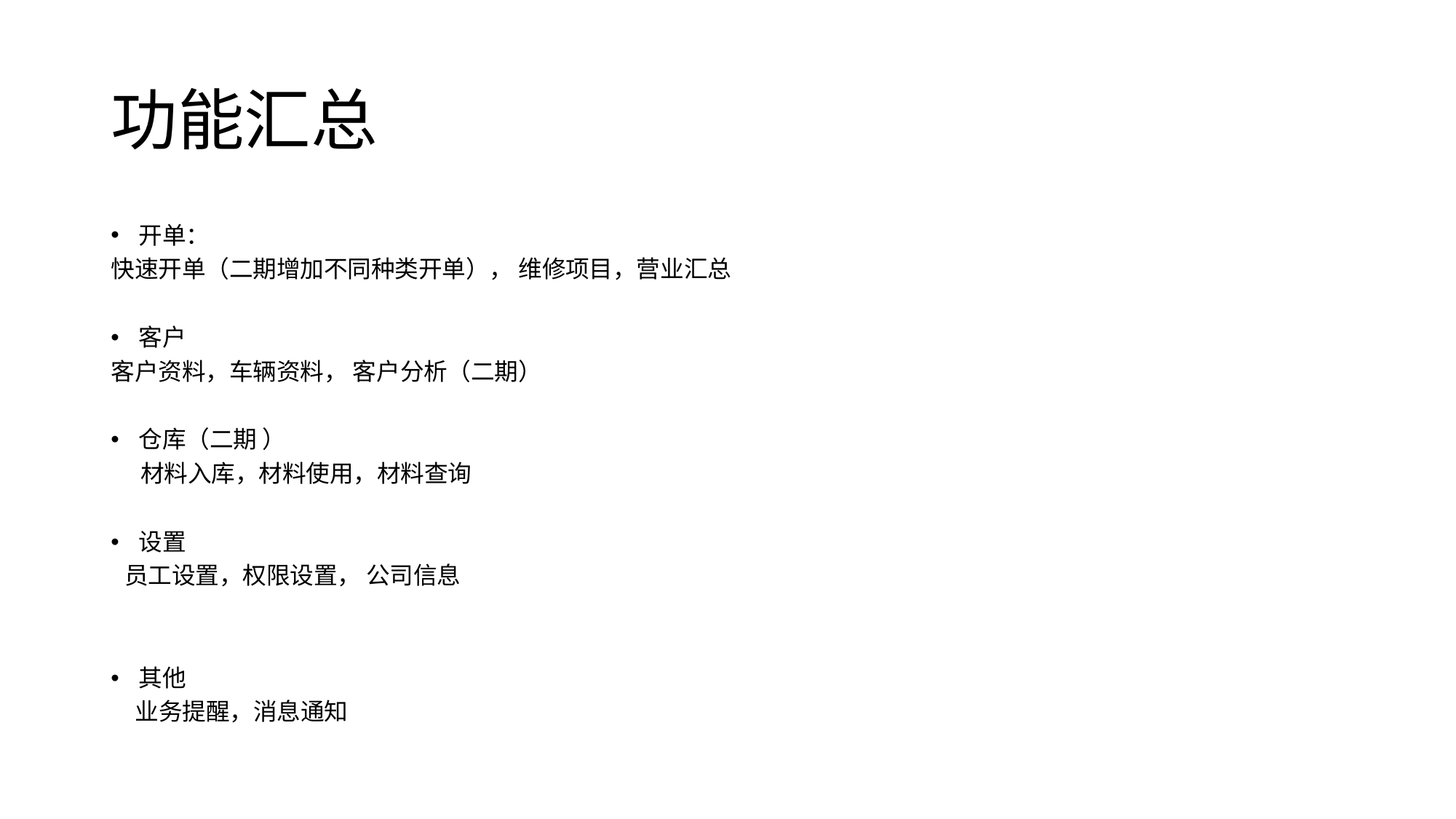

# 功能汇总
开单：
快速开单（二期增加不同种类开单）， 维修项目，营业汇总

客户
客户资料，车辆资料， 客户分析（二期）

仓库（二期 ）
     材料入库，材料使用，材料查询

设置
  员工设置，权限设置， 公司信息

其他
    业务提醒，消息通知